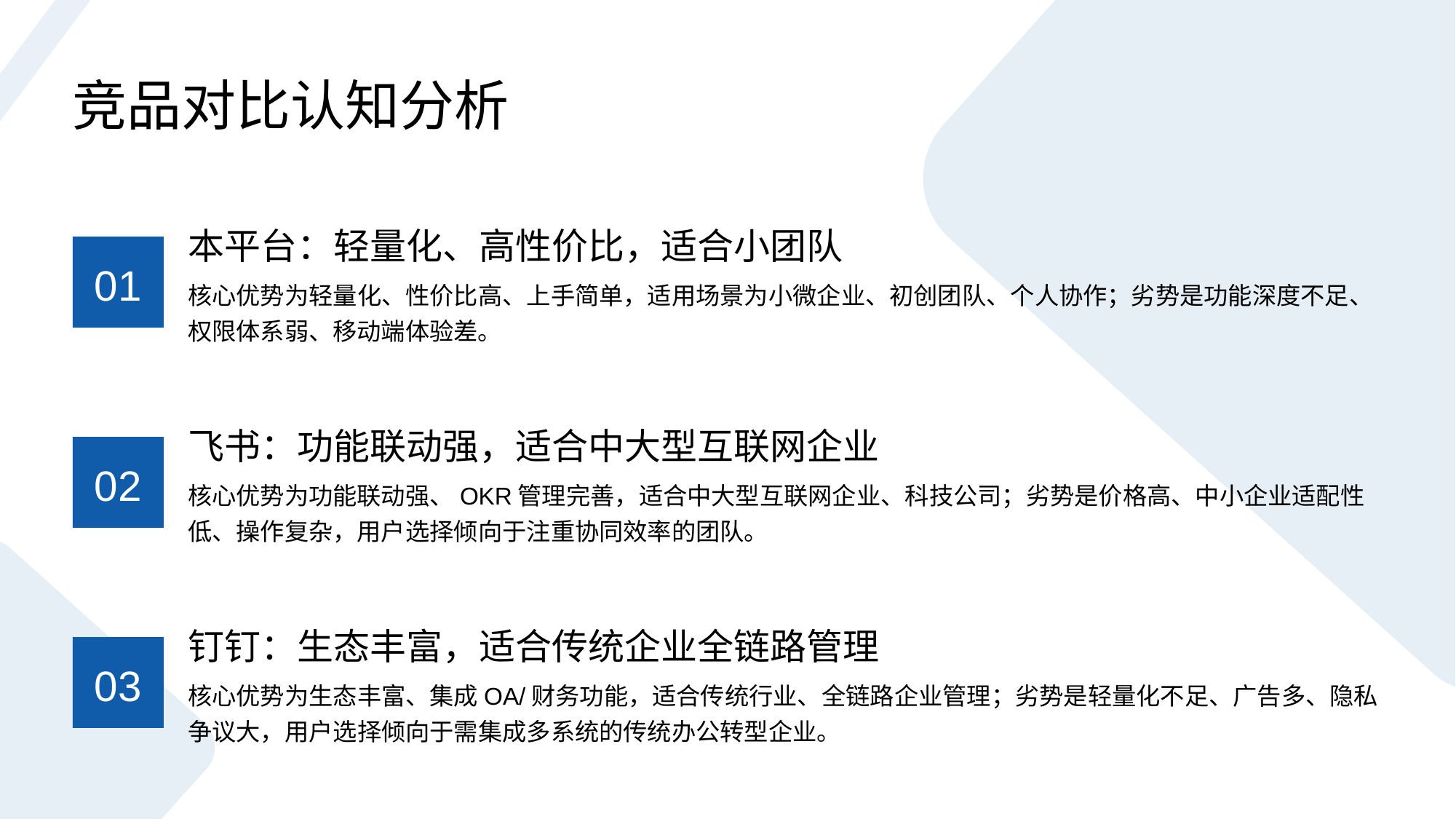

竞品对比认知分析
本平台：轻量化、高性价比，适合小团队

01
核心优势为轻量化、性价比高、上手简单，适用场景为小微企业、初创团队、个人协作；劣势是功能深度不足、权限体系弱、移动端体验差。
飞书：功能联动强，适合中大型互联网企业

02
核心优势为功能联动强、OKR管理完善，适合中大型互联网企业、科技公司；劣势是价格高、中小企业适配性低、操作复杂，用户选择倾向于注重协同效率的团队。
钉钉：生态丰富，适合传统企业全链路管理

03
核心优势为生态丰富、集成OA/财务功能，适合传统行业、全链路企业管理；劣势是轻量化不足、广告多、隐私争议大，用户选择倾向于需集成多系统的传统办公转型企业。